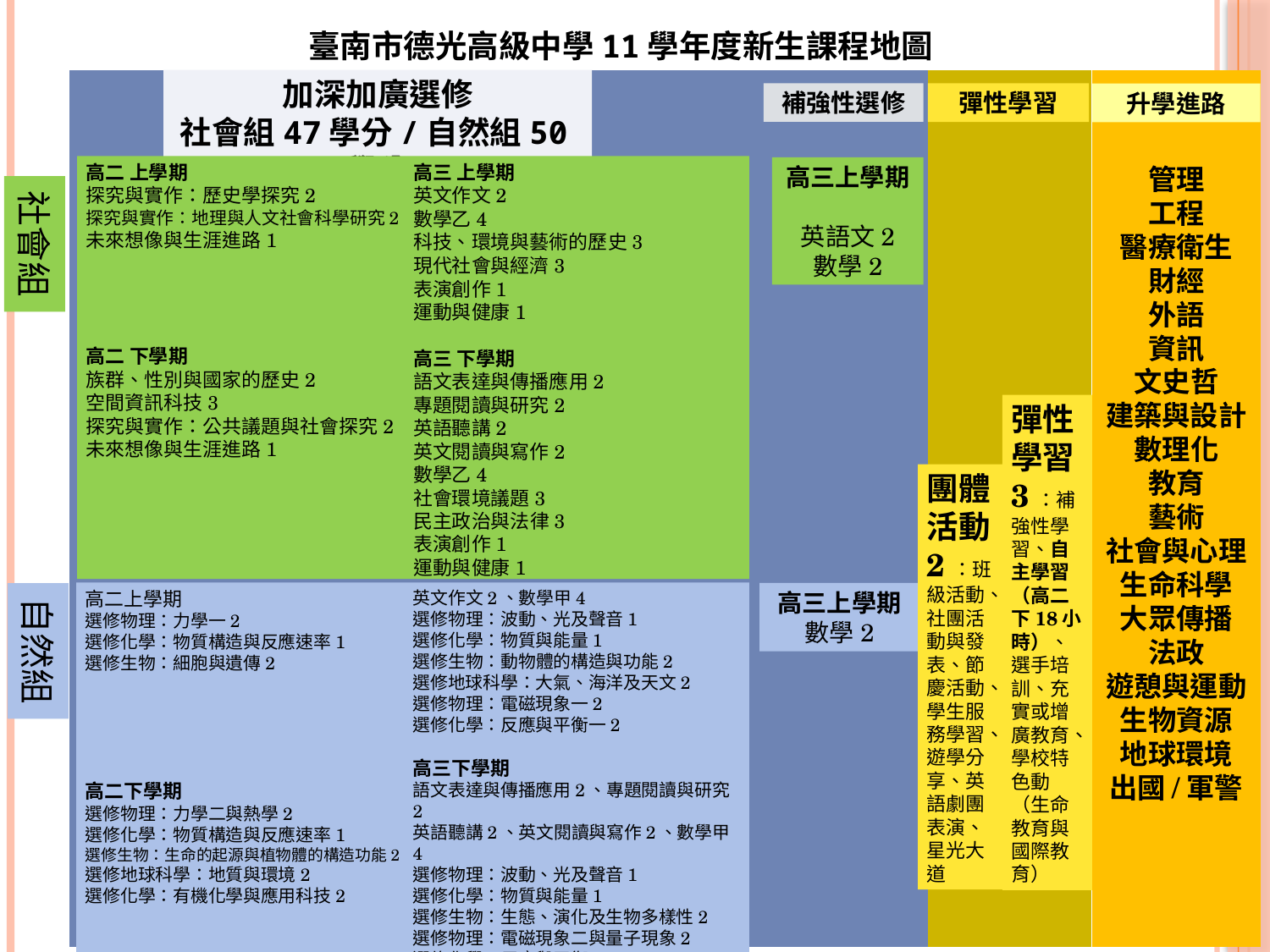

臺南市德光高級中學11學年度新生課程地圖
加深加廣選修
社會組47學分/自然組50學分

補強性選修
彈性學習
升學進路
團體活動2：班級活動、社團活動與發表、節慶活動、學生服務學習、遊學分享、英語劇團表演、星光大道
彈性學習3：補強性學習、自主學習（高二下18小時）、選手培訓、充實或增廣教育、學校特色動（生命教育與國際教育）
高二 上學期
探究與實作：歷史學探究2
探究與實作：地理與人文社會科學研究2
未來想像與生涯進路1

高二 下學期
族群、性別與國家的歷史2
空間資訊科技3
探究與實作：公共議題與社會探究2
未來想像與生涯進路1

高三 上學期
英文作文2
數學乙4
科技、環境與藝術的歷史3
現代社會與經濟3
表演創作1
運動與健康1

高三 下學期
語文表達與傳播應用2
專題閱讀與研究2
英語聽講2
英文閱讀與寫作2
數學乙4
社會環境議題3
民主政治與法律3
表演創作1
運動與健康1
高三上學期

英語文2
數學2
管理
工程
醫療衛生
財經
外語
資訊
文史哲
建築與設計
數理化
教育
藝術
社會與心理
生命科學
大眾傳播
法政
遊憩與運動
生物資源
地球環境
出國/軍警
社會組
高二上學期
選修物理：力學一2
選修化學：物質構造與反應速率1
選修生物：細胞與遺傳2

高二下學期
選修物理：力學二與熱學2
選修化學：物質構造與反應速率1
選修生物：生命的起源與植物體的構造功能2
選修地球科學：地質與環境2
選修化學：有機化學與應用科技2

高三上學期
英文作文2、數學甲4
選修物理：波動、光及聲音1
選修化學：物質與能量1
選修生物：動物體的構造與功能2
選修地球科學：大氣、海洋及天文2
選修物理：電磁現象一2
選修化學：反應與平衡一2

高三下學期
語文表達與傳播應用2、專題閱讀與研究2
英語聽講2、英文閱讀與寫作2、數學甲4
選修物理：波動、光及聲音1
選修化學：物質與能量1
選修生物：生態、演化及生物多樣性2
選修物理：電磁現象二與量子現象2
選修化學：反應與平衡二2
自然組
高三上學期
數學2